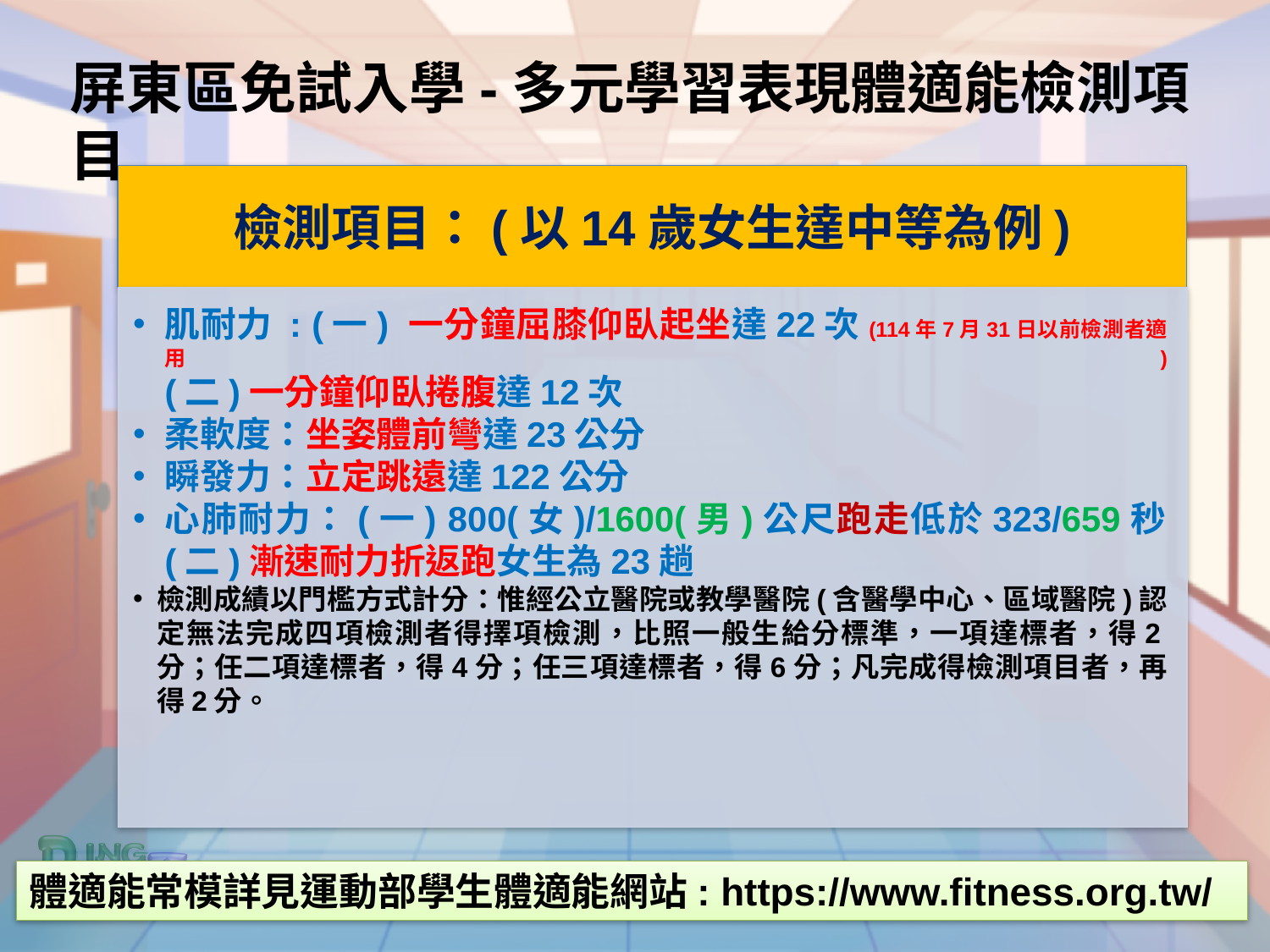

屏東區免試入學-多元學習表現體適能檢測項目

檢測項目：(以14歲女生達中等為例)

肌耐力 : (一) 一分鐘屈膝仰臥起坐達22次(114年7月31日以前檢測者適用)
(二)一分鐘仰臥捲腹達12次
柔軟度：坐姿體前彎達23公分
瞬發力：立定跳遠達122公分
心肺耐力：(一) 800(女)/1600(男)公尺跑走低於323/659秒
(二)漸速耐力折返跑女生為23趟
檢測成績以門檻方式計分：惟經公立醫院或教學醫院(含醫學中心、區域醫院)認定無法完成四項檢測者得擇項檢測，比照一般生給分標準，一項達標者，得2分；任二項達標者，得4分；任三項達標者，得6分；凡完成得檢測項目者，再得2分。
體適能常模詳見運動部學生體適能網站: https://www.fitness.org.tw/